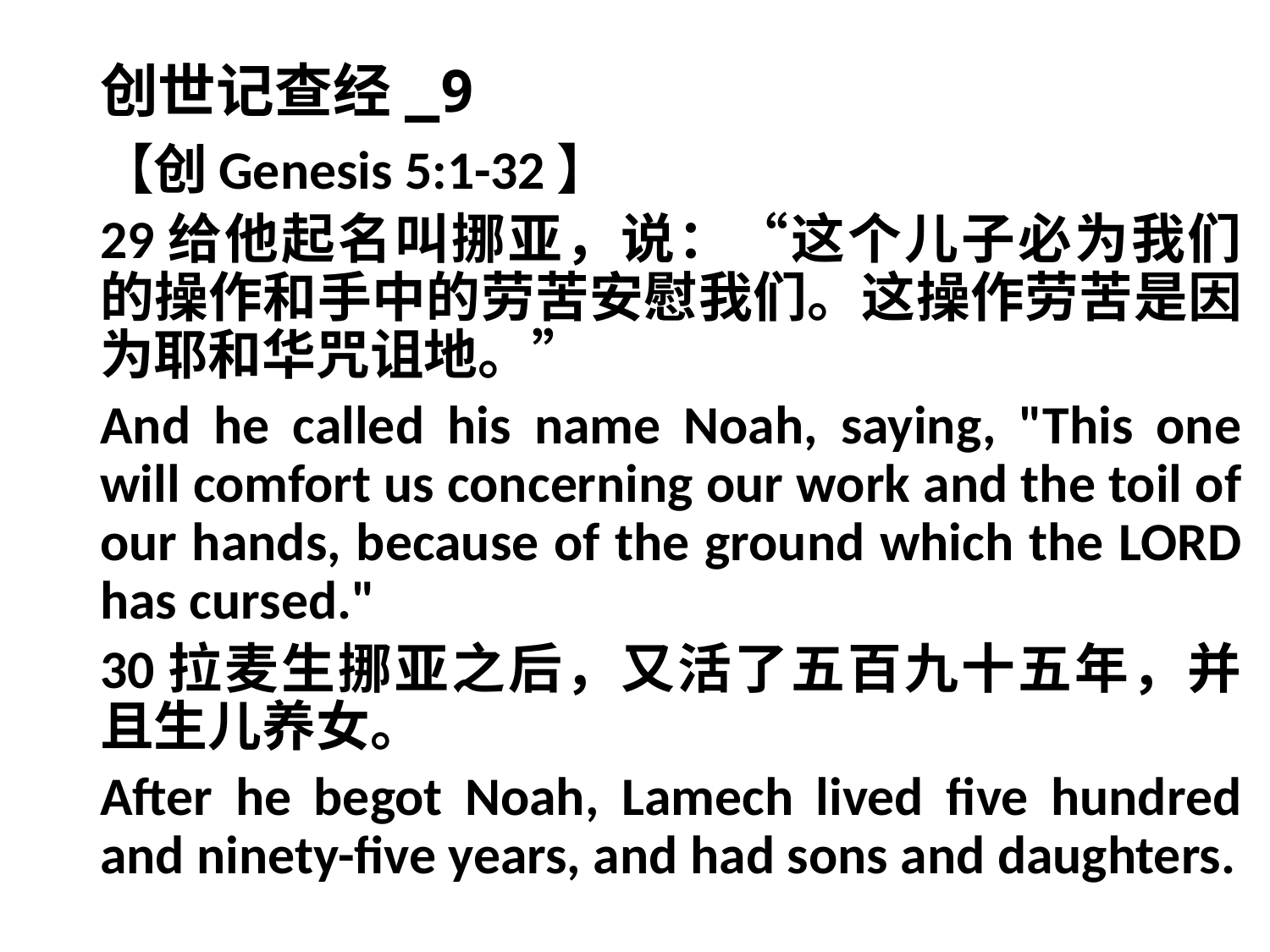

# 创世记查经_9
【创Genesis 5:1-32】
29给他起名叫挪亚，说：“这个儿子必为我们的操作和手中的劳苦安慰我们。这操作劳苦是因为耶和华咒诅地。”
And he called his name Noah, saying, "This one will comfort us concerning our work and the toil of our hands, because of the ground which the LORD has cursed."
30拉麦生挪亚之后，又活了五百九十五年，并且生儿养女。
After he begot Noah, Lamech lived five hundred and ninety-five years, and had sons and daughters.